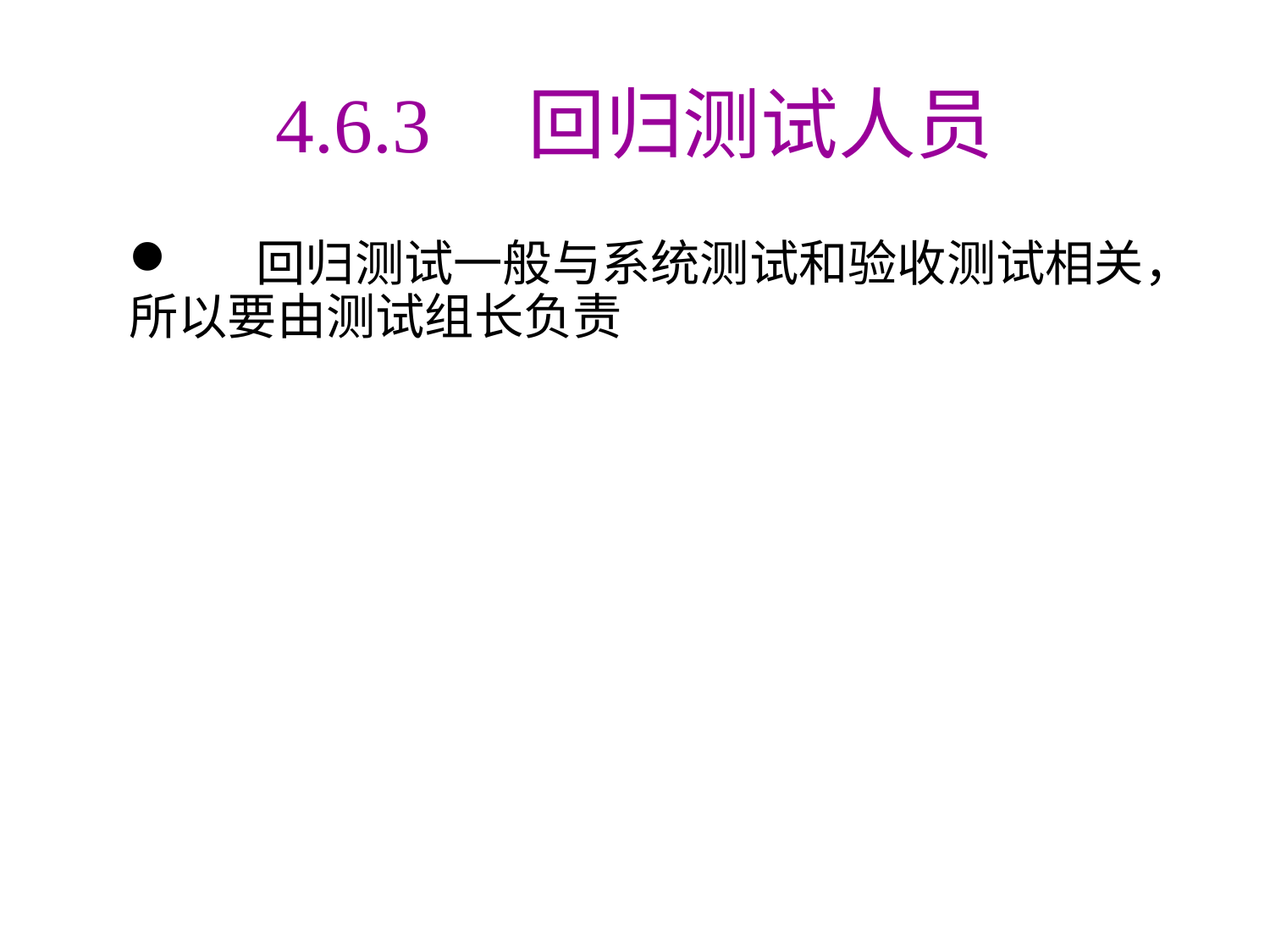

# 4.6.3　回归测试人员
      回归测试一般与系统测试和验收测试相关，所以要由测试组长负责